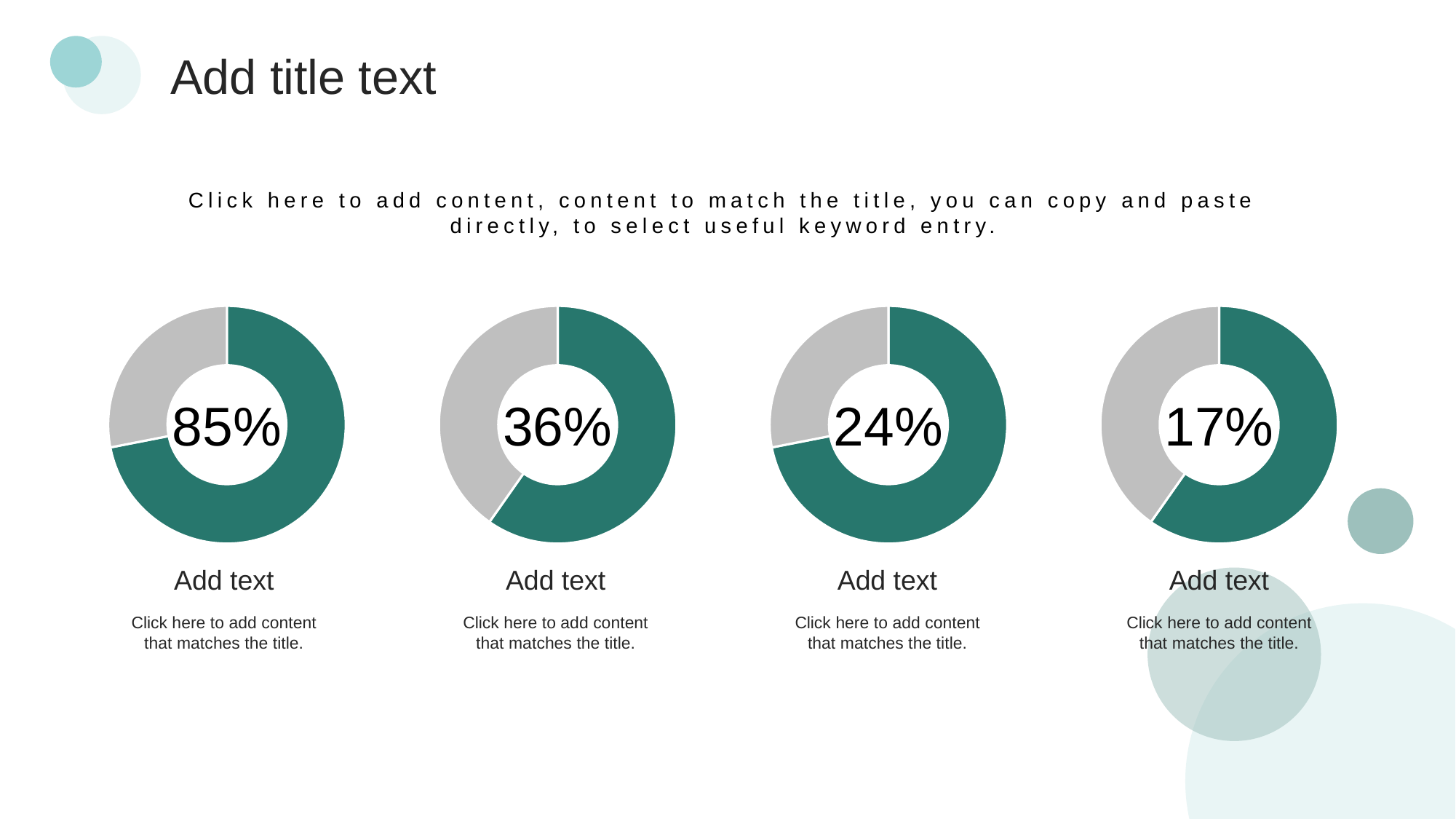

Add title text
Click here to add content, content to match the title, you can copy and paste directly, to select useful keyword entry.

### Chart

| Category | 销售额 |
|---|---|
| 第一季度 | 8.2 |
| 第二季度 | 3.2 |
85%

### Chart

| Category | 销售额 |
|---|---|
| 第一季度 | 9.2 |
| 第二季度 | 6.2 |
36%

### Chart

| Category | 销售额 |
|---|---|
| 第一季度 | 8.2 |
| 第二季度 | 3.2 |
24%

### Chart

| Category | 销售额 |
|---|---|
| 第一季度 | 9.2 |
| 第二季度 | 6.2 |
17%

Add text
Click here to add content that matches the title.
Add text
Click here to add content that matches the title.
Add text
Click here to add content that matches the title.
Add text
Click here to add content that matches the title.